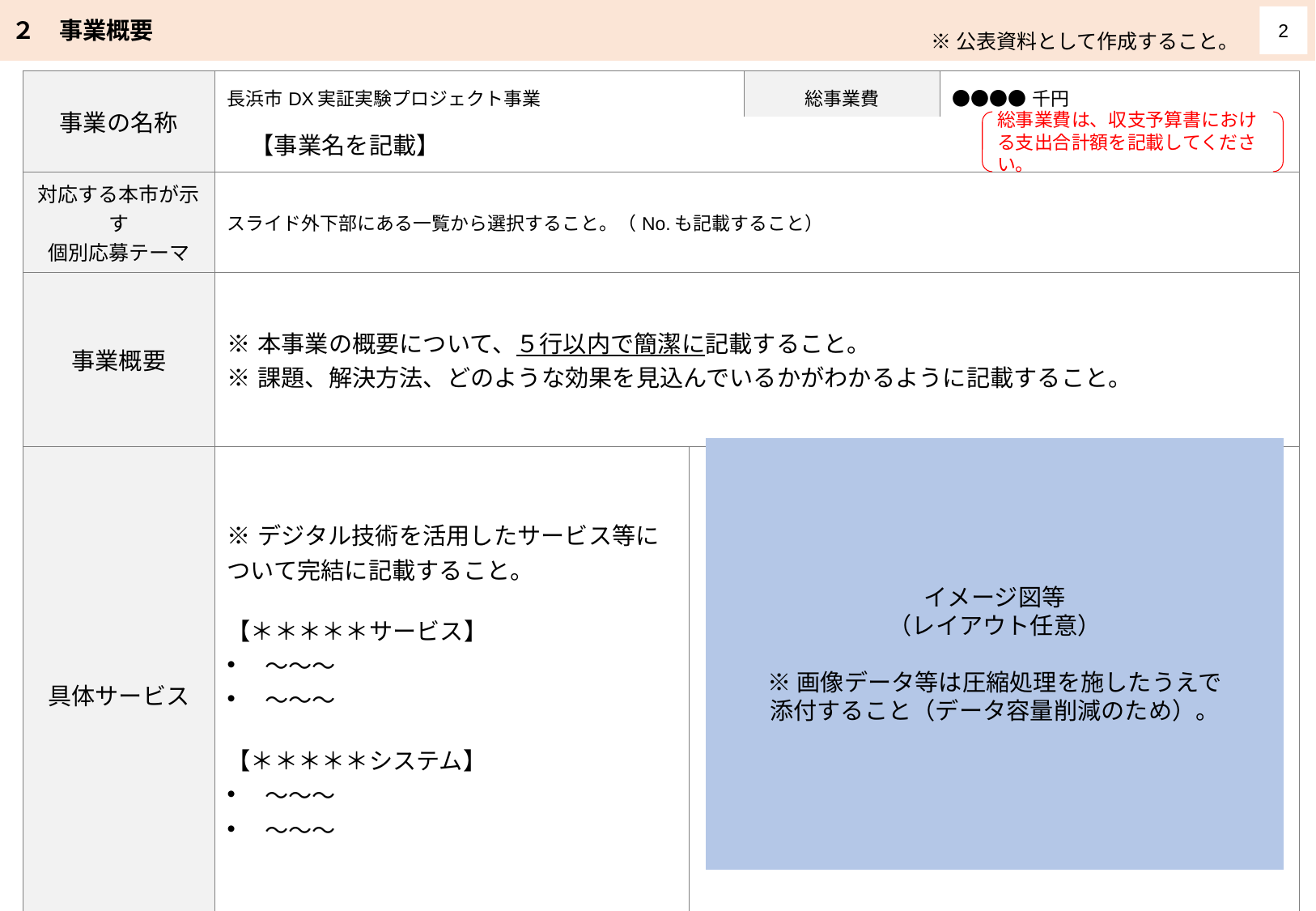

２　事業概要
2
※公表資料として作成すること。
| 事業の名称 | 長浜市DX実証実験プロジェクト事業 |  | 総事業費 | ●●●●千円 |
| --- | --- | --- | --- | --- |
|  | 【事業名を記載】 |  |  |  |
| 対応する本市が示す 個別応募テーマ | スライド外下部にある一覧から選択すること。（No.も記載すること） |  |  |  |
| 事業概要 | ※本事業の概要について、５行以内で簡潔に記載すること。 ※課題、解決方法、どのような効果を見込んでいるかがわかるように記載すること。 |  |  |  |
| 具体サービス | ※デジタル技術を活用したサービス等について完結に記載すること。 【＊＊＊＊＊サービス】 ～～～ ～～～ 【＊＊＊＊＊システム】 ～～～ ～～～ |  |  |  |
総事業費は、収支予算書における支出合計額を記載してください。
イメージ図等
（レイアウト任意）

※画像データ等は圧縮処理を施したうえで
添付すること（データ容量削減のため）。
個別応募テーマ
01	長浜市役所公式LINEの友だち登録者数の増加
02	若者がやりたいことを見つけ実現できる居場所づくり
03	市民サービスの利便性向上に資する生成AI活用
04	市民の環境問題へのアプローチ
05	ごみの収集に関する緊急連絡の円滑化
06	ごみの不適正排出・不法投棄の防止
07	カラス等の追払い
08	デジタル技術で業務を革新し、障害支援区分認定調査員の「働き方改革」の実現による障害者支援への注力
09	発達相談支援のデジタル化
10	発達相談支援に係る情報のデジタル化・共有
11	総合健診電話予約のAI電話対応
12	LINE等のコミュニケーションツールを活用した、シニア層の活動継続・行動変容支援
13	農業者によるDX技術の活用促進
14	デジタル技術を活用した防災対策
15	学校のICT環境を利用した不審者対策
16	学校の教職員の出退勤管理の円滑化
17	特別支援教育に係る事務改善・効率化による教育への注力
18	本市の地域課題の解決や市民生活の質の向上に資する事業提案（フリー提案）